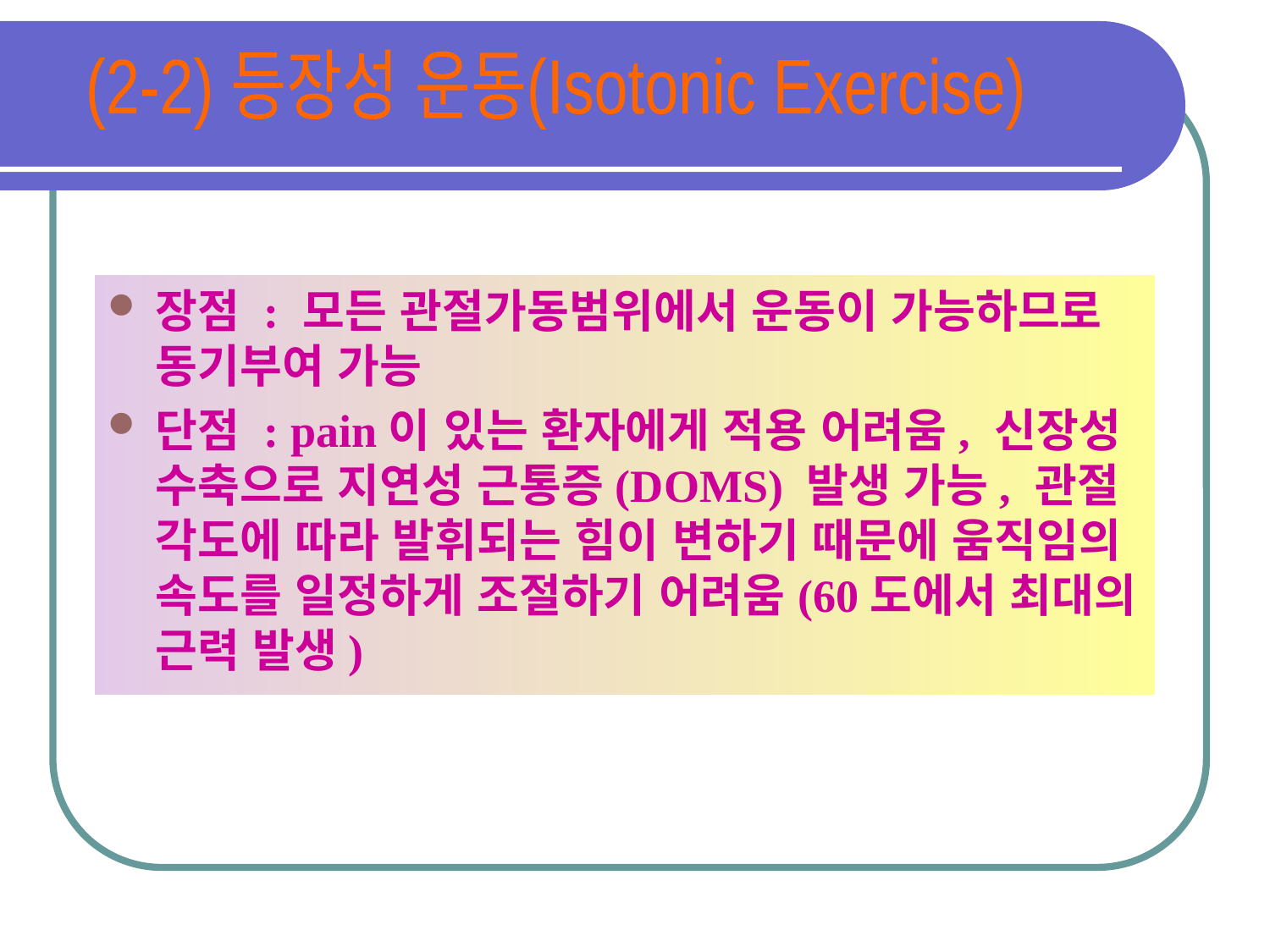

(2-2) 등장성 운동(Isotonic Exercise)
장점 : 모든 관절가동범위에서 운동이 가능하므로 동기부여 가능
단점 : pain이 있는 환자에게 적용 어려움, 신장성 수축으로 지연성 근통증(DOMS) 발생 가능, 관절 각도에 따라 발휘되는 힘이 변하기 때문에 움직임의 속도를 일정하게 조절하기 어려움(60도에서 최대의 근력 발생)